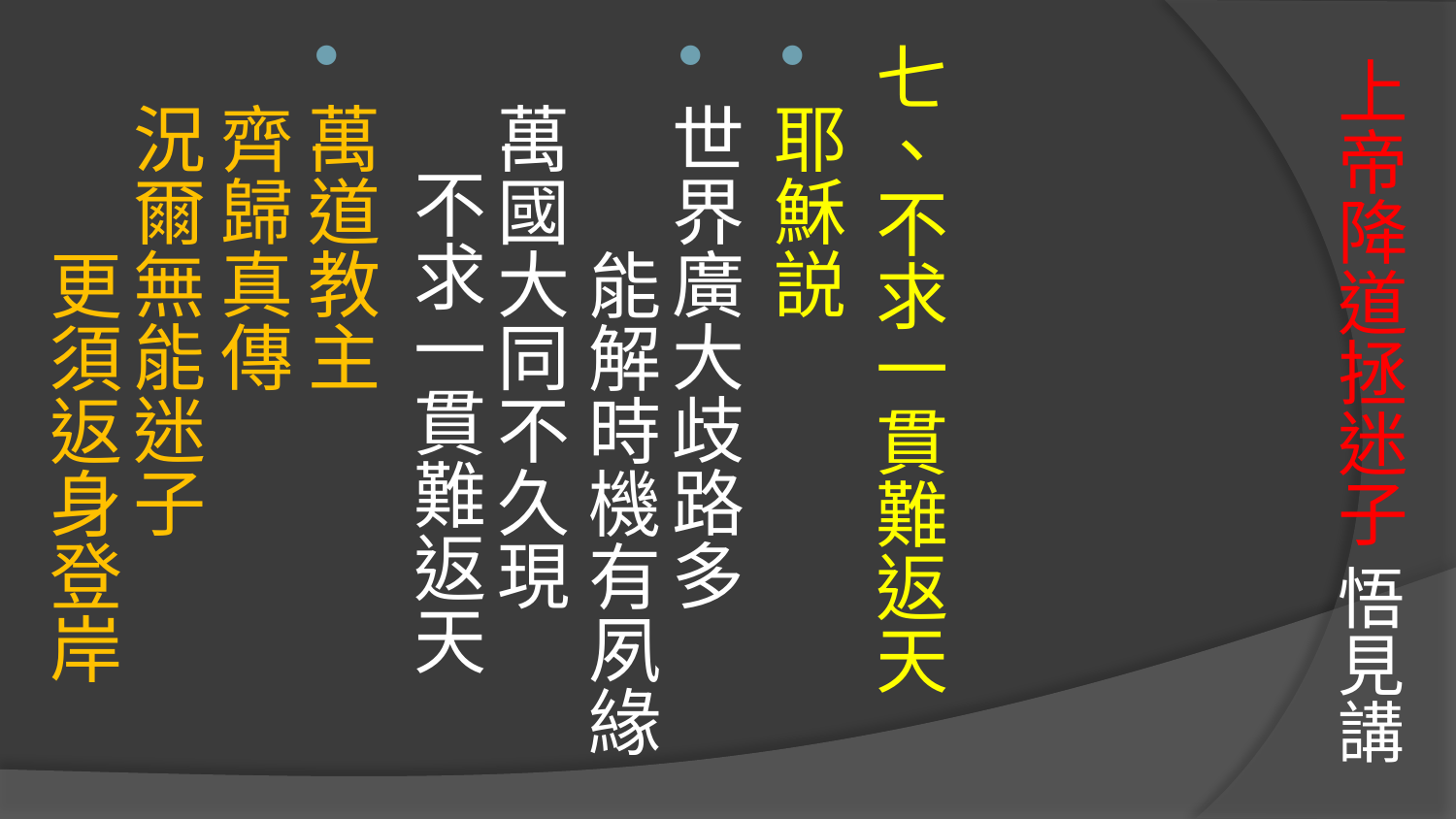

七、不求一貫難返天
耶穌説
世界廣大歧路多　                能解時機有夙緣
萬國大同不久現　           不求一貫難返天
萬道教主　                  齊歸真傳
況爾無能迷子                         更須返身登岸
# 上帝降道拯迷子 悟見講